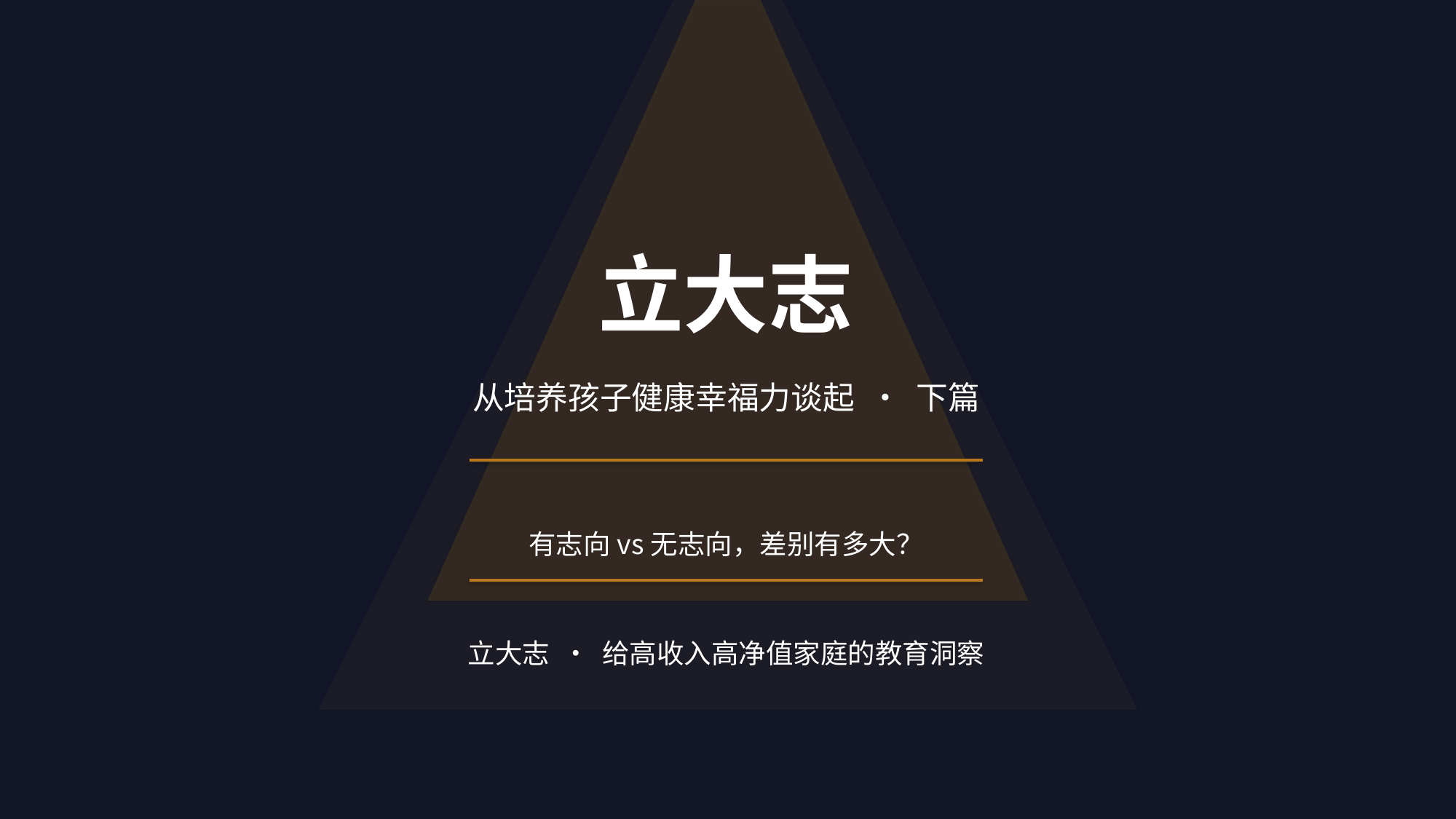

立大志
从培养孩子健康幸福力谈起 · 下篇

有志向vs无志向，差别有多大？

立大志 · 给高收入高净值家庭的教育洞察